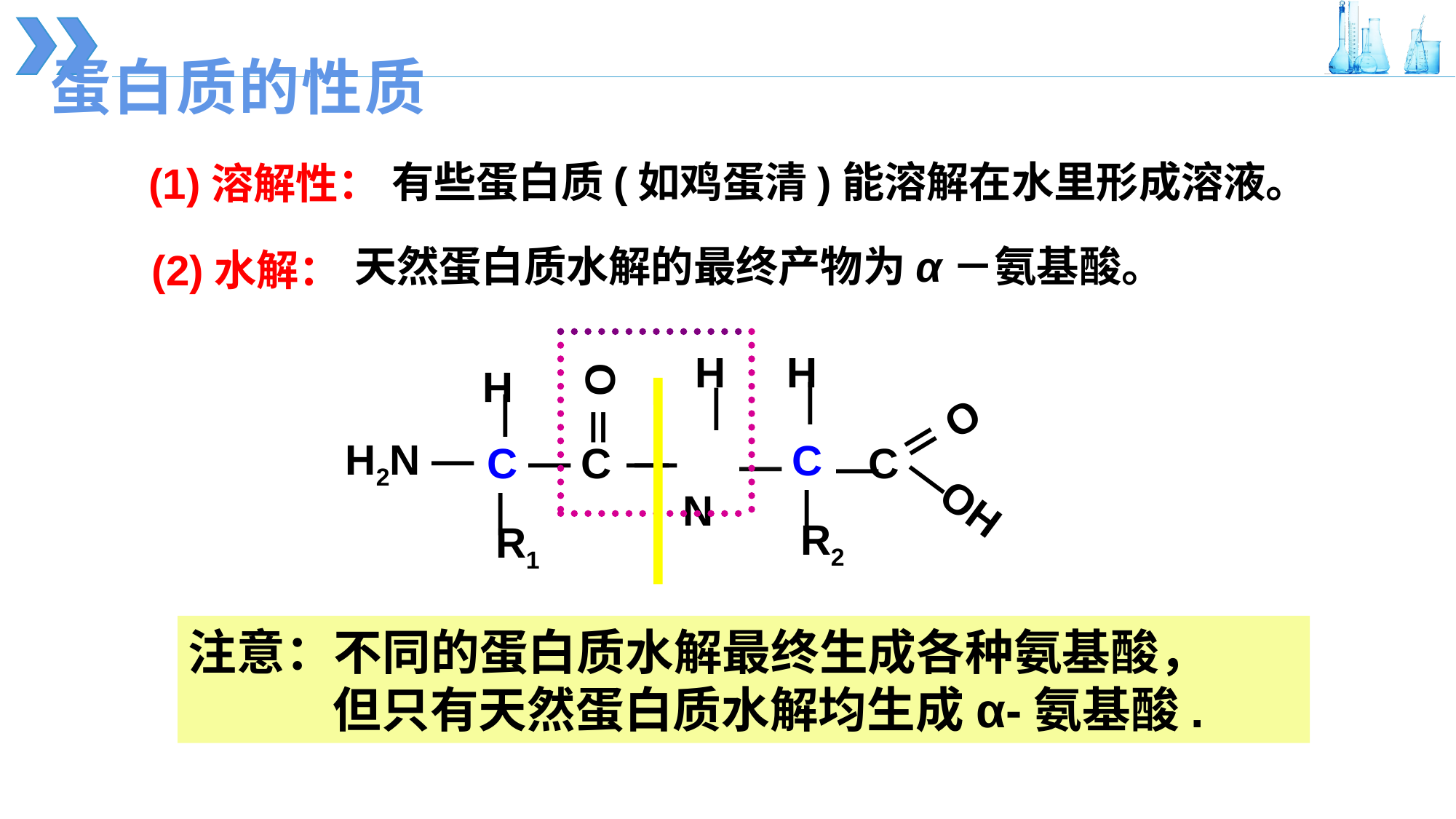

蛋白质的性质
有些蛋白质(如鸡蛋清)能溶解在水里形成溶液。
(1)溶解性：
天然蛋白质水解的最终产物为α－氨基酸。
(2)水解：
—
H
＝O
H2N —
—
—
C
C
—
R1
H
H
—
—
＝O
C
—
—OH
   N
C
—
—
—
R2

注意：不同的蛋白质水解最终生成各种氨基酸，
            但只有天然蛋白质水解均生成α-氨基酸.